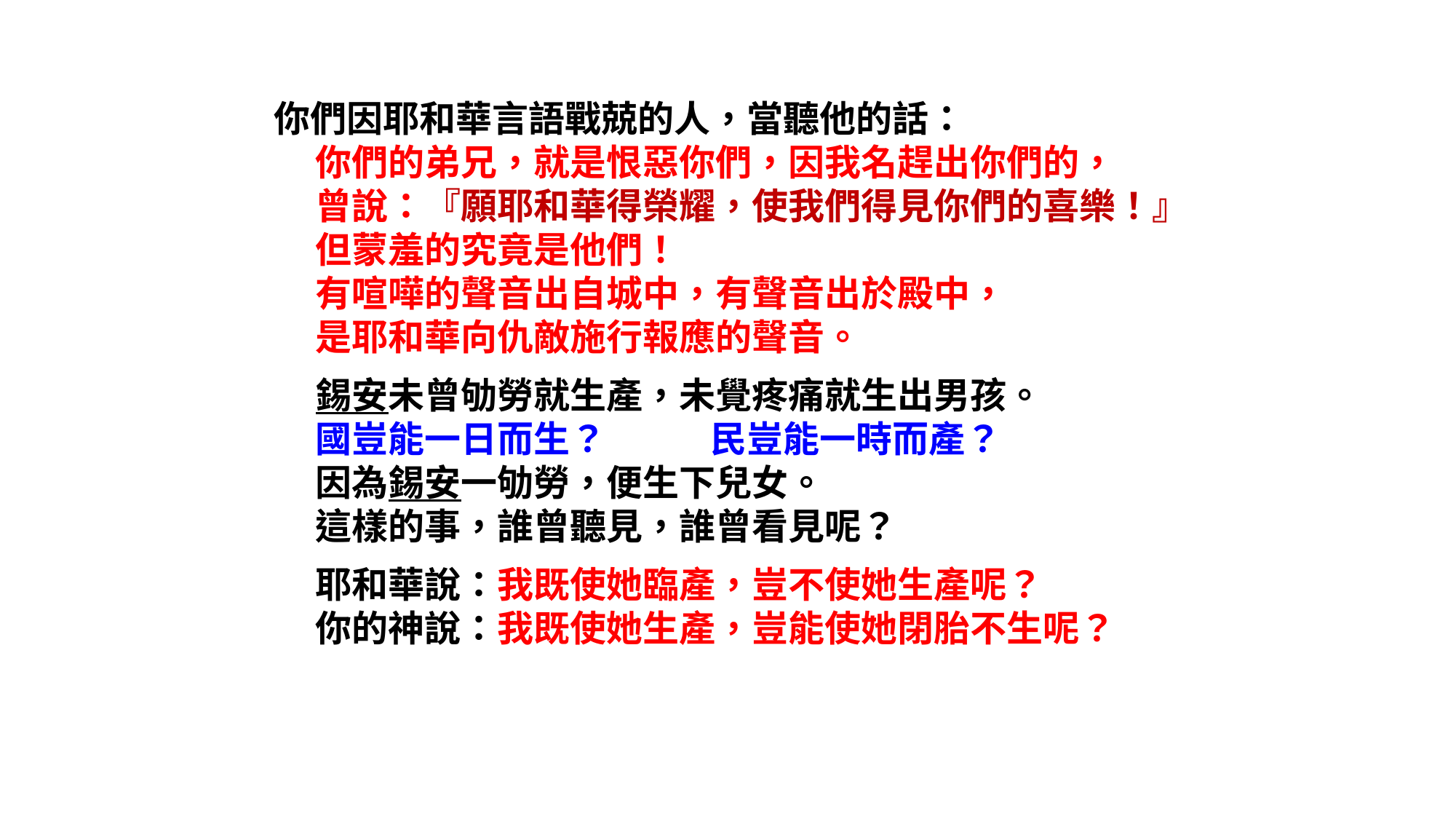

你們因耶和華言語戰兢的人，當聽他的話：
你們的弟兄，就是恨惡你們，因我名趕出你們的，
曾說：『願耶和華得榮耀，使我們得見你們的喜樂！』
但蒙羞的究竟是他們！
有喧嘩的聲音出自城中，有聲音出於殿中，
是耶和華向仇敵施行報應的聲音。

錫安未曾劬勞就生產，未覺疼痛就生出男孩。
國豈能一日而生？	民豈能一時而產？
因為錫安一劬勞，便生下兒女。
這樣的事，誰曾聽見，誰曾看見呢？

耶和華說：我既使她臨產，豈不使她生產呢？
你的神說：我既使她生產，豈能使她閉胎不生呢？